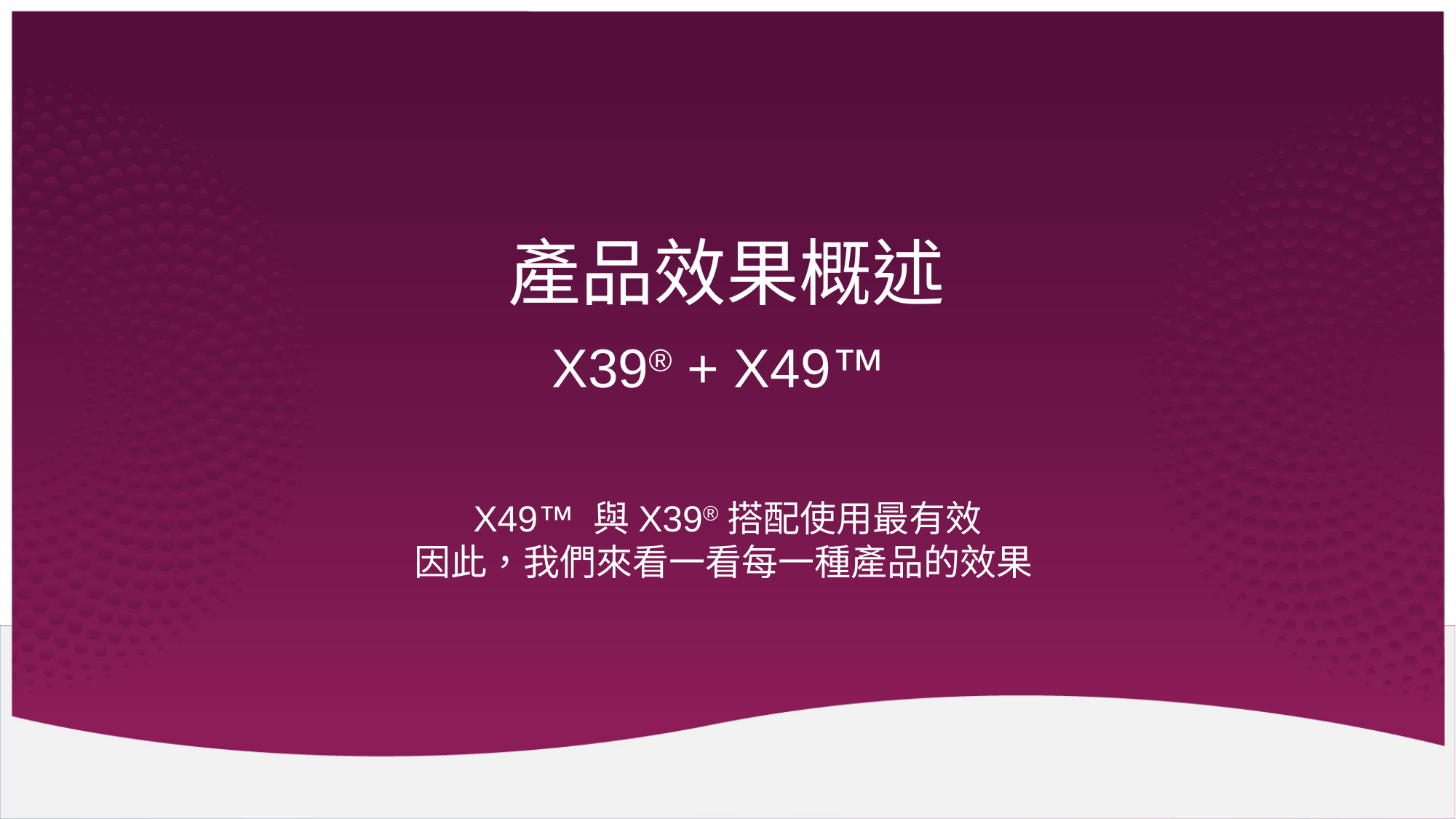

# 產品效果概述
X39® + X49™
X49™ 與X39®搭配使用最有效
因此，我們來看一看每一種產品的效果